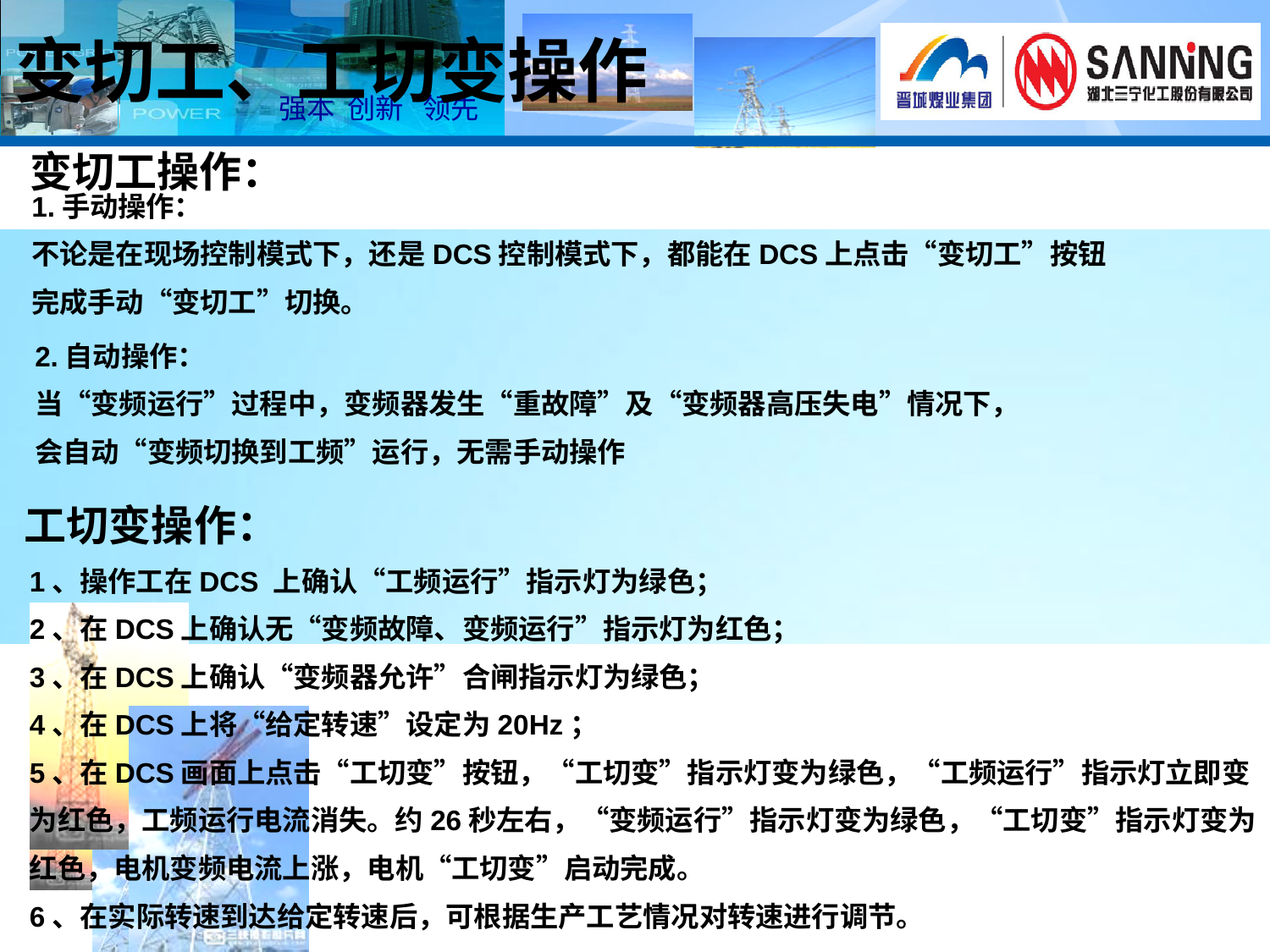

变切工、工切变操作
变切工操作：
1.手动操作：
不论是在现场控制模式下，还是DCS控制模式下，都能在DCS上点击“变切工”按钮
完成手动“变切工”切换。
2.自动操作：
当“变频运行”过程中，变频器发生“重故障”及“变频器高压失电”情况下，
会自动“变频切换到工频”运行，无需手动操作
工切变操作：
1、操作工在DCS 上确认“工频运行”指示灯为绿色；
2、在DCS上确认无“变频故障、变频运行”指示灯为红色；
3、在DCS上确认“变频器允许”合闸指示灯为绿色；
4、在DCS上将“给定转速”设定为20Hz；
5、在DCS画面上点击“工切变”按钮，“工切变”指示灯变为绿色，“工频运行”指示灯立即变
为红色，工频运行电流消失。约26秒左右，“变频运行”指示灯变为绿色，“工切变”指示灯变为
红色，电机变频电流上涨，电机“工切变”启动完成。
6、在实际转速到达给定转速后，可根据生产工艺情况对转速进行调节。